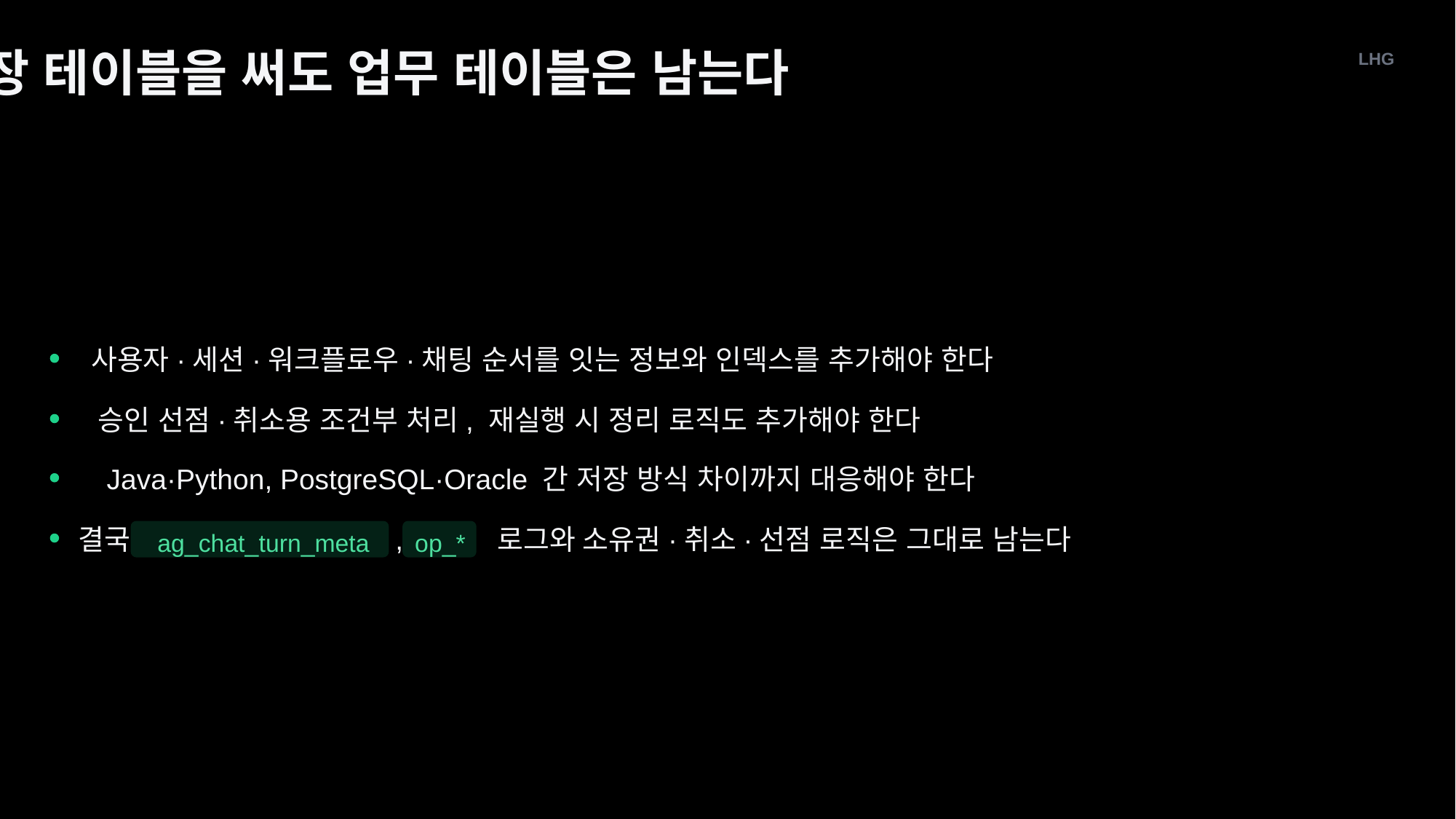

내장 테이블을 써도 업무 테이블은 남는다
LHG
사용자·세션·워크플로우·채팅 순서를 잇는 정보와 인덱스를 추가해야 한다

승인 선점·취소용 조건부 처리, 재실행 시 정리 로직도 추가해야 한다

Java·Python, PostgreSQL·Oracle 간 저장 방식 차이까지 대응해야 한다

결국
,
 로그와 소유권·취소·선점 로직은 그대로 남는다
ag_chat_turn_meta
op_*